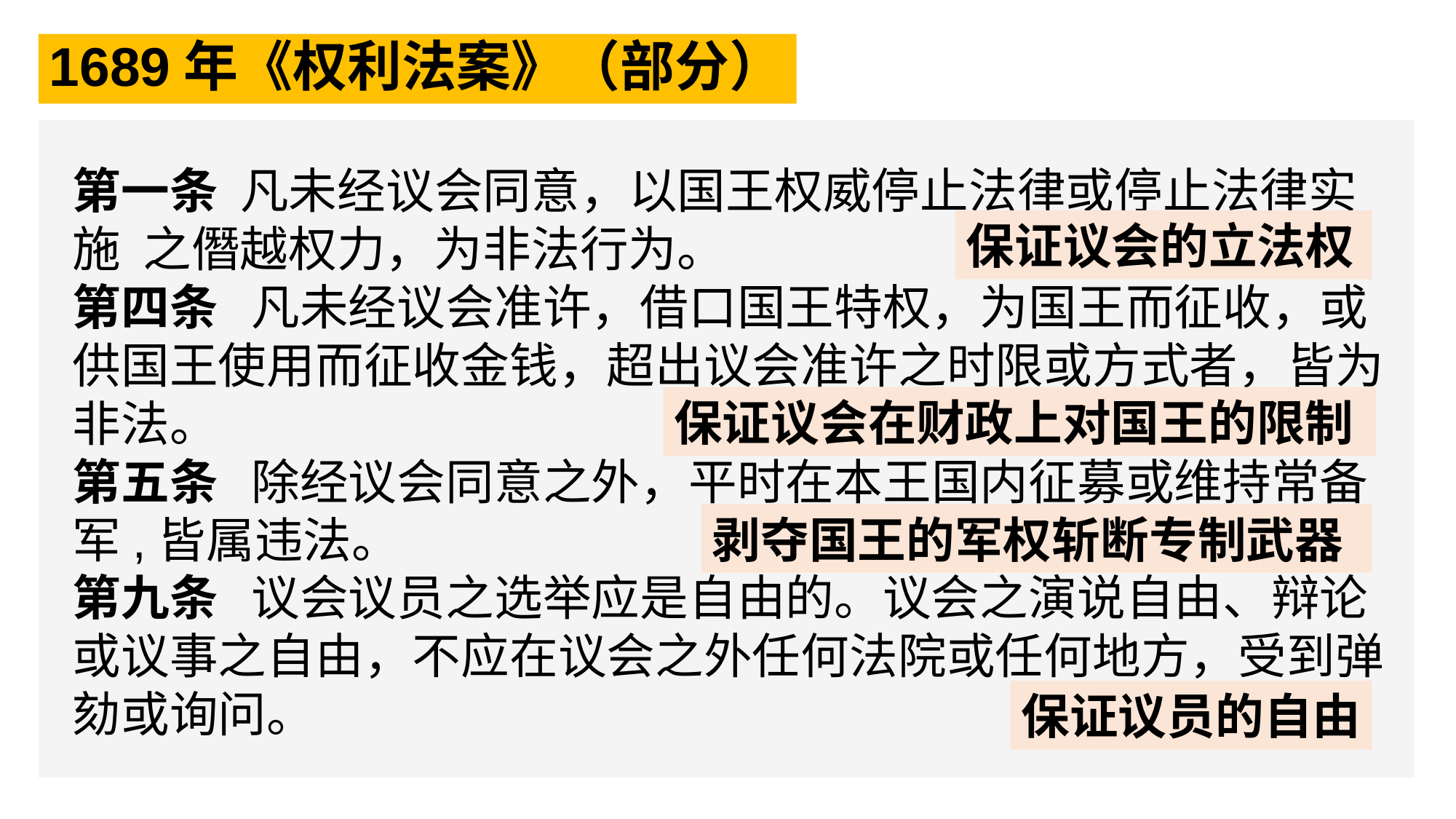

1689年《权利法案》（部分）

第一条  凡未经议会同意，以国王权威停止法律或停止法律实施  之僭越权力，为非法行为。
第四条   凡未经议会准许，借口国王特权，为国王而征收，或供国王使用而征收金钱，超出议会准许之时限或方式者，皆为非法。
第五条   除经议会同意之外，平时在本王国内征募或维持常备军,皆属违法。
第九条   议会议员之选举应是自由的。议会之演说自由、辩论或议事之自由，不应在议会之外任何法院或任何地方，受到弹劾或询问。
        1689年，威廉接受由议会拟好的《权利法案》，正式登基。为了避免当年（1660年）邀请斯图亚特王朝复辟的前车之鉴，英国决定以法律形式限制国王的权力，保证自己的权力，于是在议会上、下两院共同召开的全体会议上，向威廉和玛丽提出了一个“权利宣言”，要求国王以后未经议会同意不能停止法律的效力，不经议会同意不能征收赋税，今后任何天主教徒不得担任英国国王，任何国王不能与罗马天主教徒结婚等。
保证议会的立法权
保证议会在财政上对国王的限制
剥夺国王的军权斩断专制武器
保证议员的自由